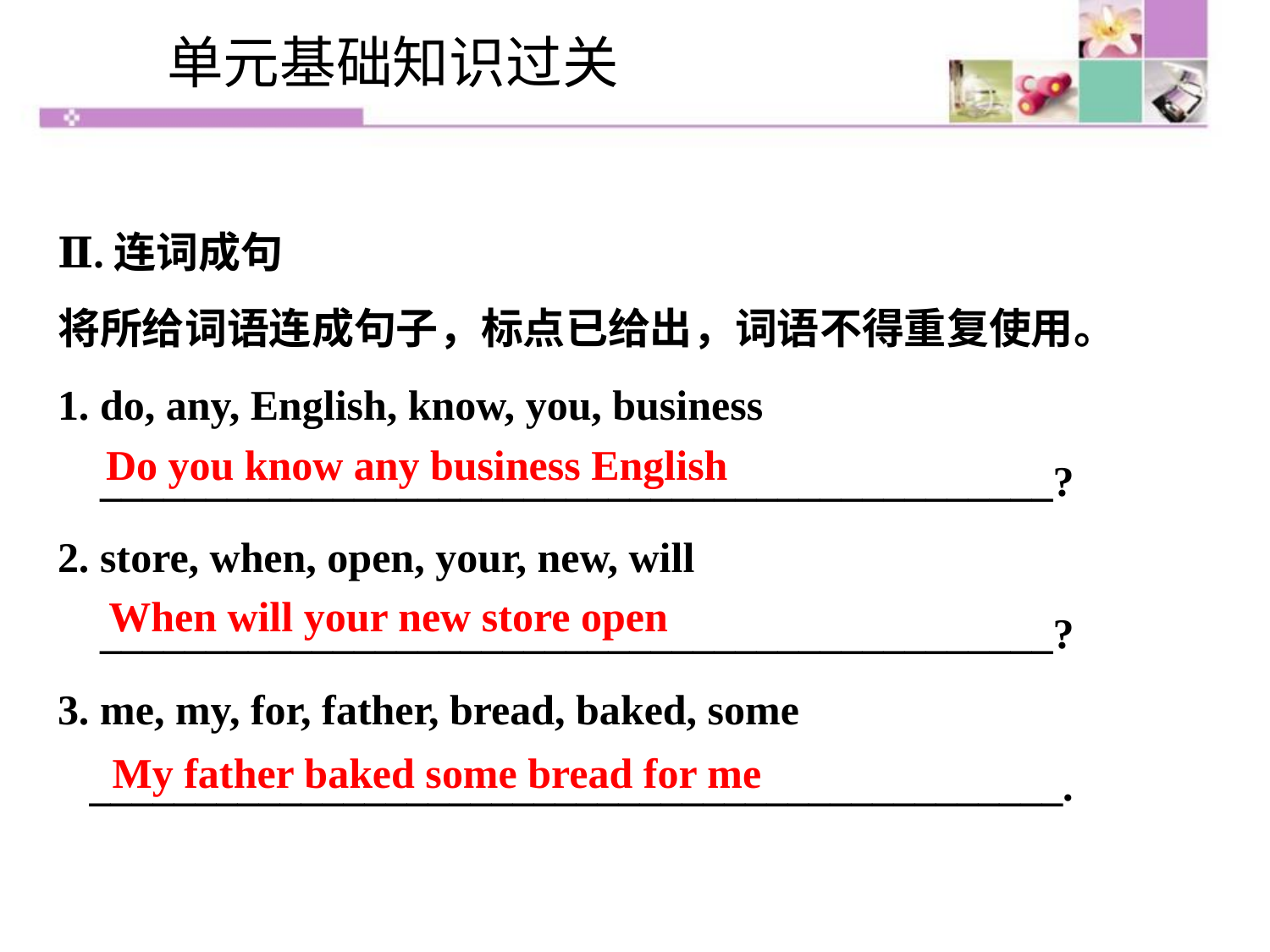

单元基础知识过关
Ⅱ.连词成句
将所给词语连成句子，标点已给出，词语不得重复使用。
1. do, any, English, know, you, business
    _____________________________________________?
2. store, when, open, your, new, will
    _____________________________________________?
3. me, my, for, father, bread, baked, some
   ______________________________________________.
Do you know any business English
When will your new store open
My father baked some bread for me